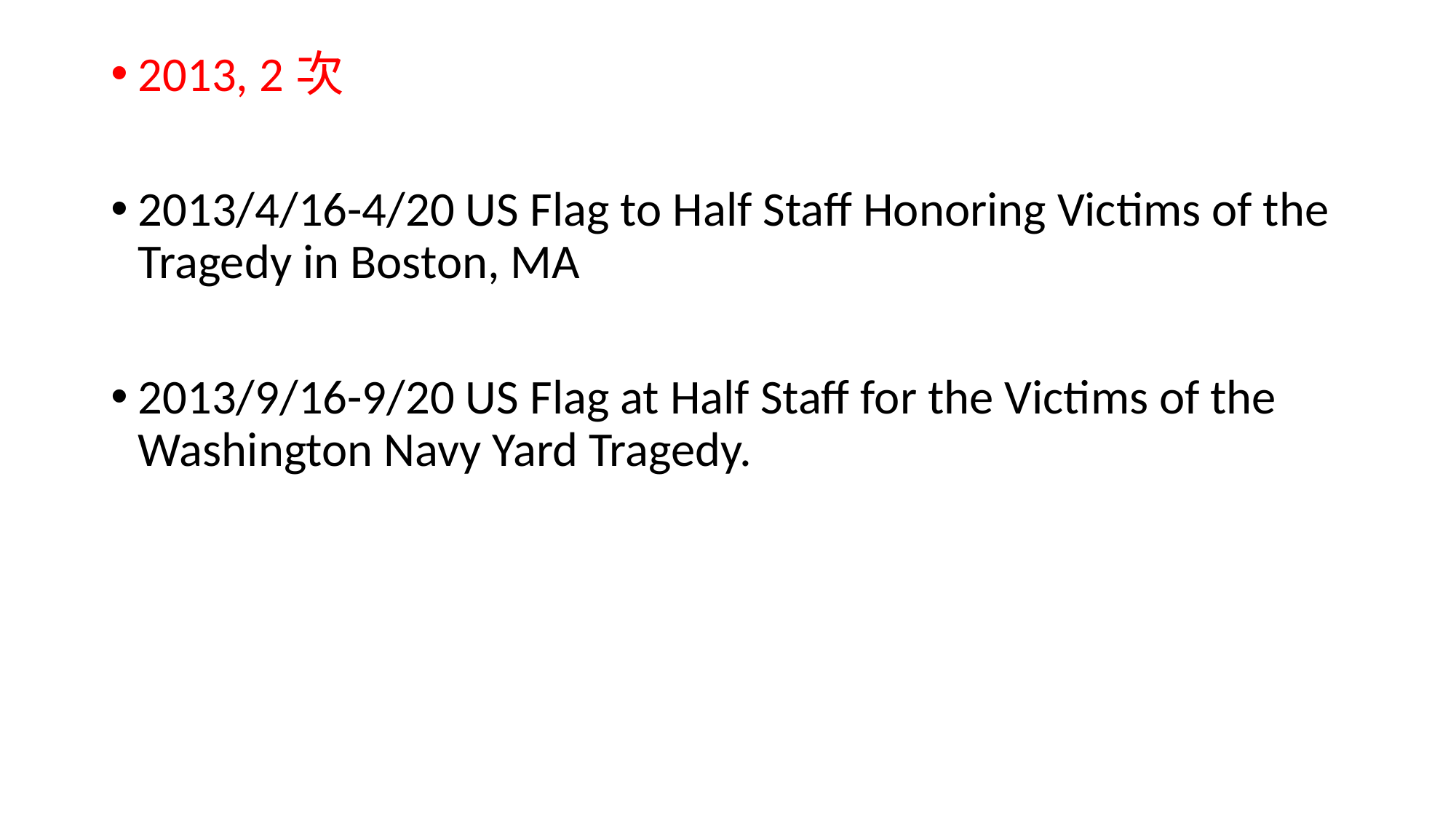

#
2013, 2次

2013/4/16-4/20 US Flag to Half Staff Honoring Victims of the Tragedy in Boston, MA

2013/9/16-9/20 US Flag at Half Staff for the Victims of the Washington Navy Yard Tragedy.